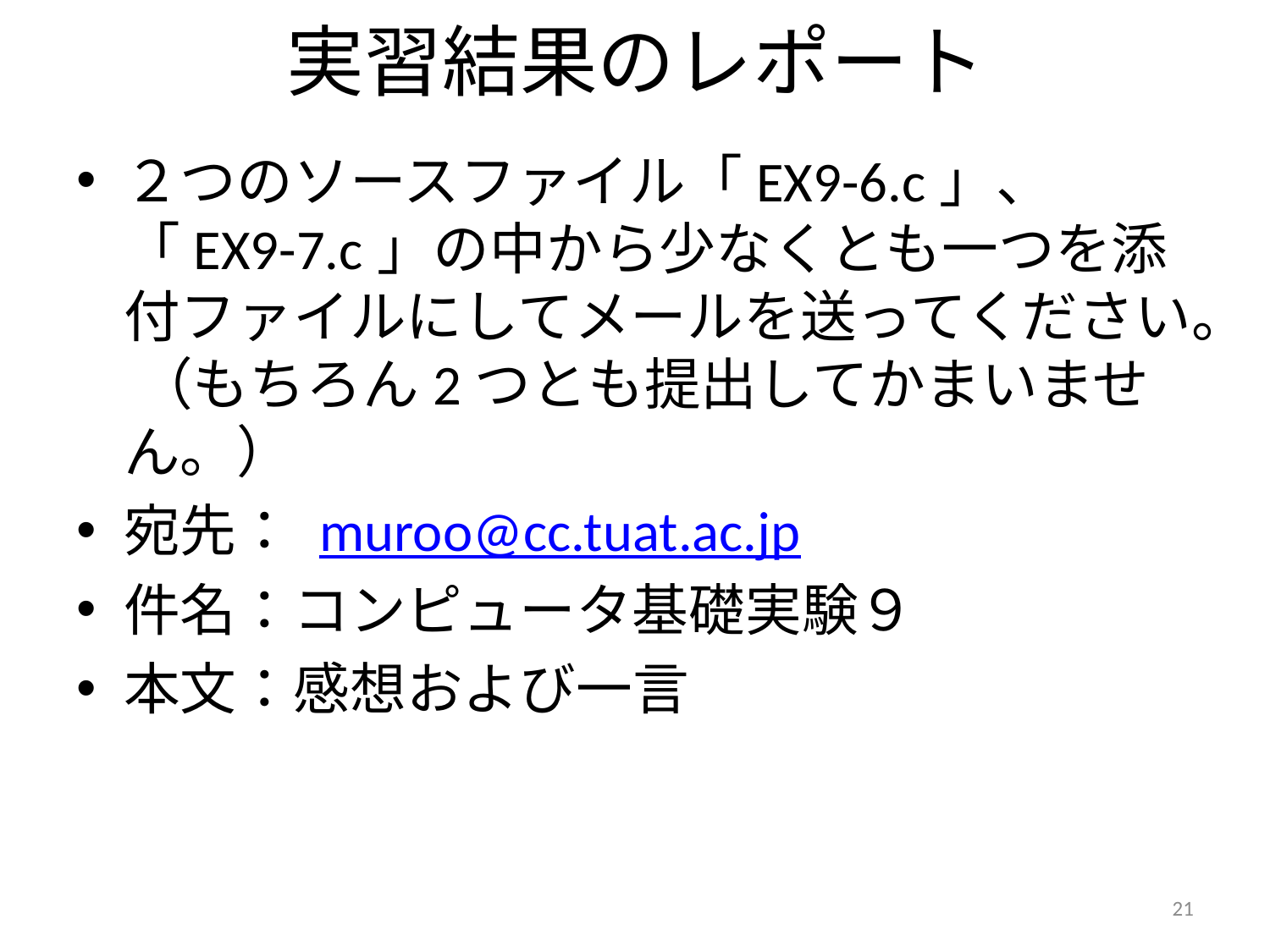

# 実習結果のレポート
２つのソースファイル「EX9-6.c」、「EX9-7.c」の中から少なくとも一つを添付ファイルにしてメールを送ってください。 （もちろん2つとも提出してかまいません。）
宛先： muroo@cc.tuat.ac.jp
件名：コンピュータ基礎実験９
本文：感想および一言
21